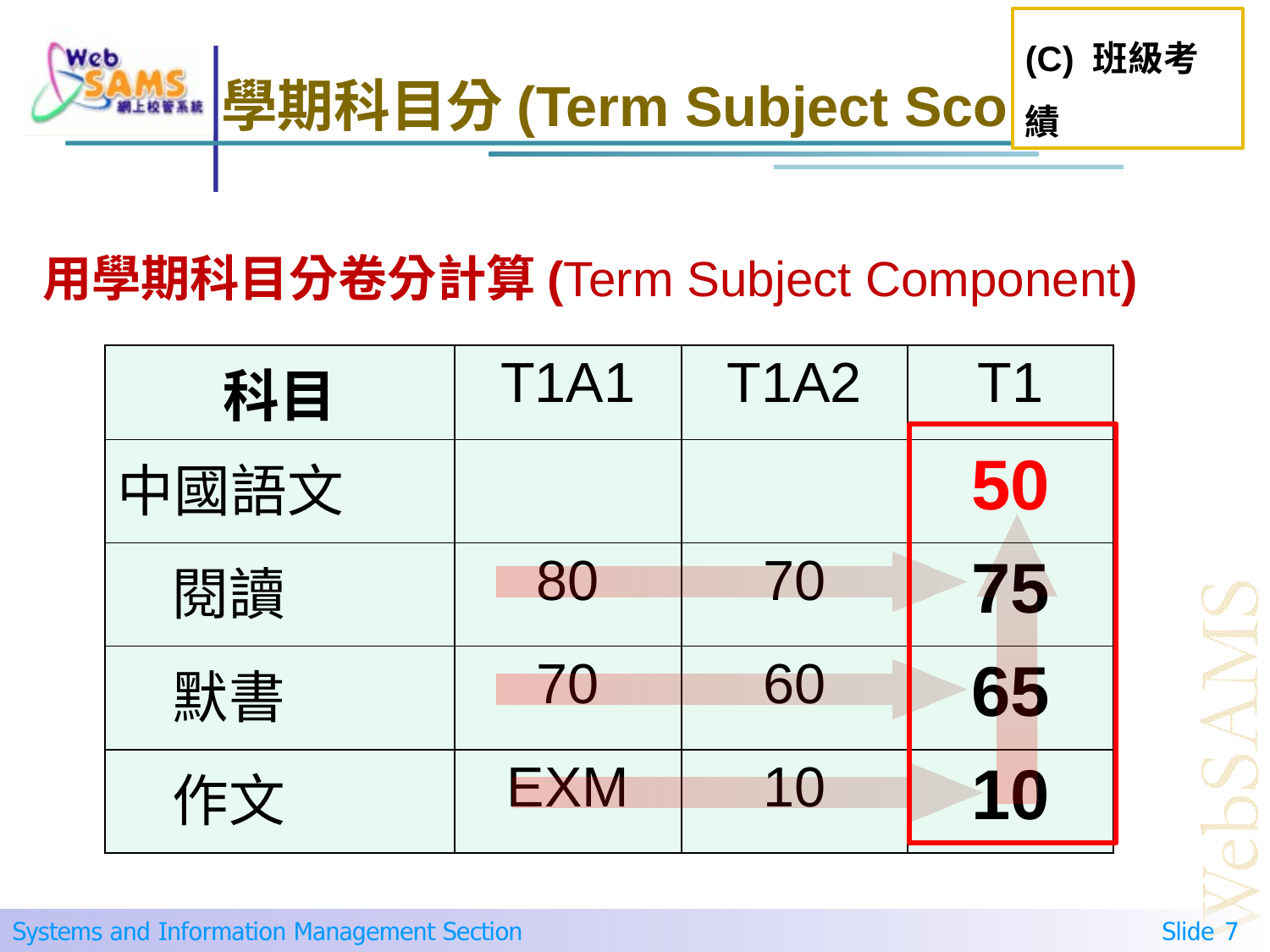

(C) 班級考績
學期科目分(Term Subject Score)
用學期科目分卷分計算(Term Subject Component)
| 科目 | T1A1 | T1A2 | T1 |
| --- | --- | --- | --- |
| 中國語文 |  |  | 50 |
| 閱讀 | 80 | 70 | 75 |
| 默書 | 70 | 60 | 65 |
| 作文 | EXM | 10 | 10 |